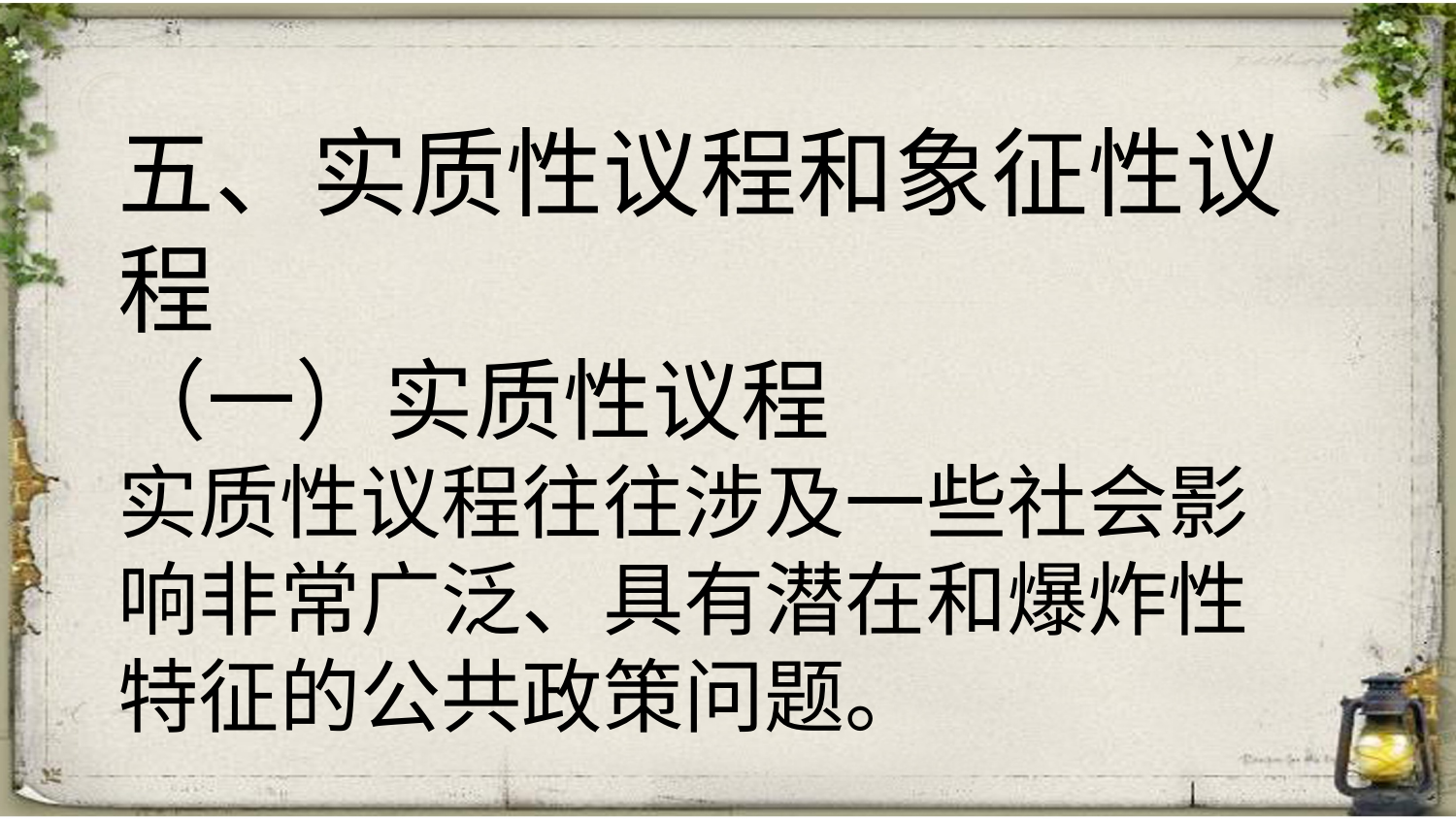

五、实质性议程和象征性议程
（一）实质性议程
实质性议程往往涉及一些社会影响非常广泛、具有潜在和爆炸性特征的公共政策问题。